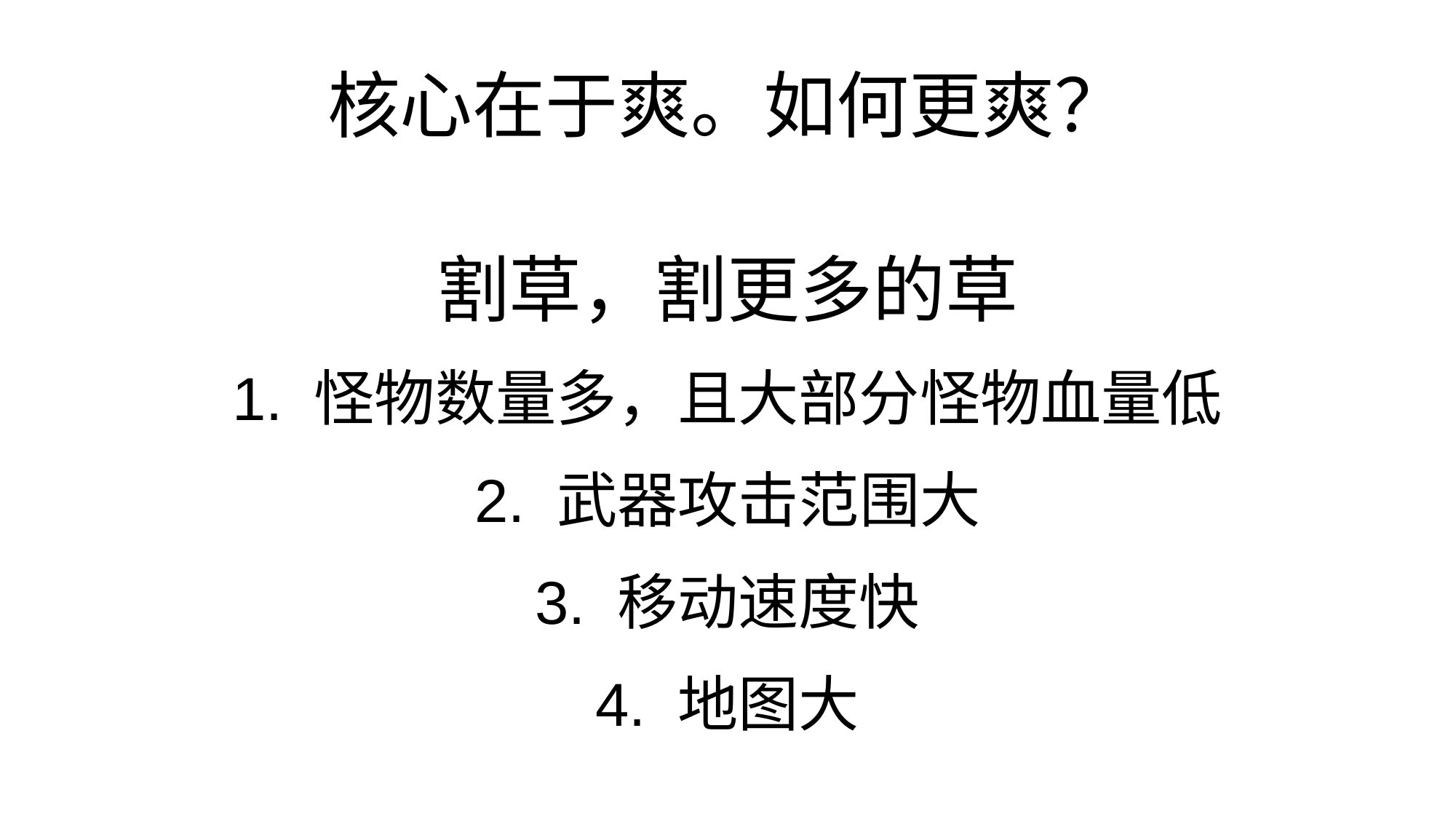

核心在于爽。如何更爽？

割草，割更多的草
1. 怪物数量多，且大部分怪物血量低
2. 武器攻击范围大
3. 移动速度快
4. 地图大